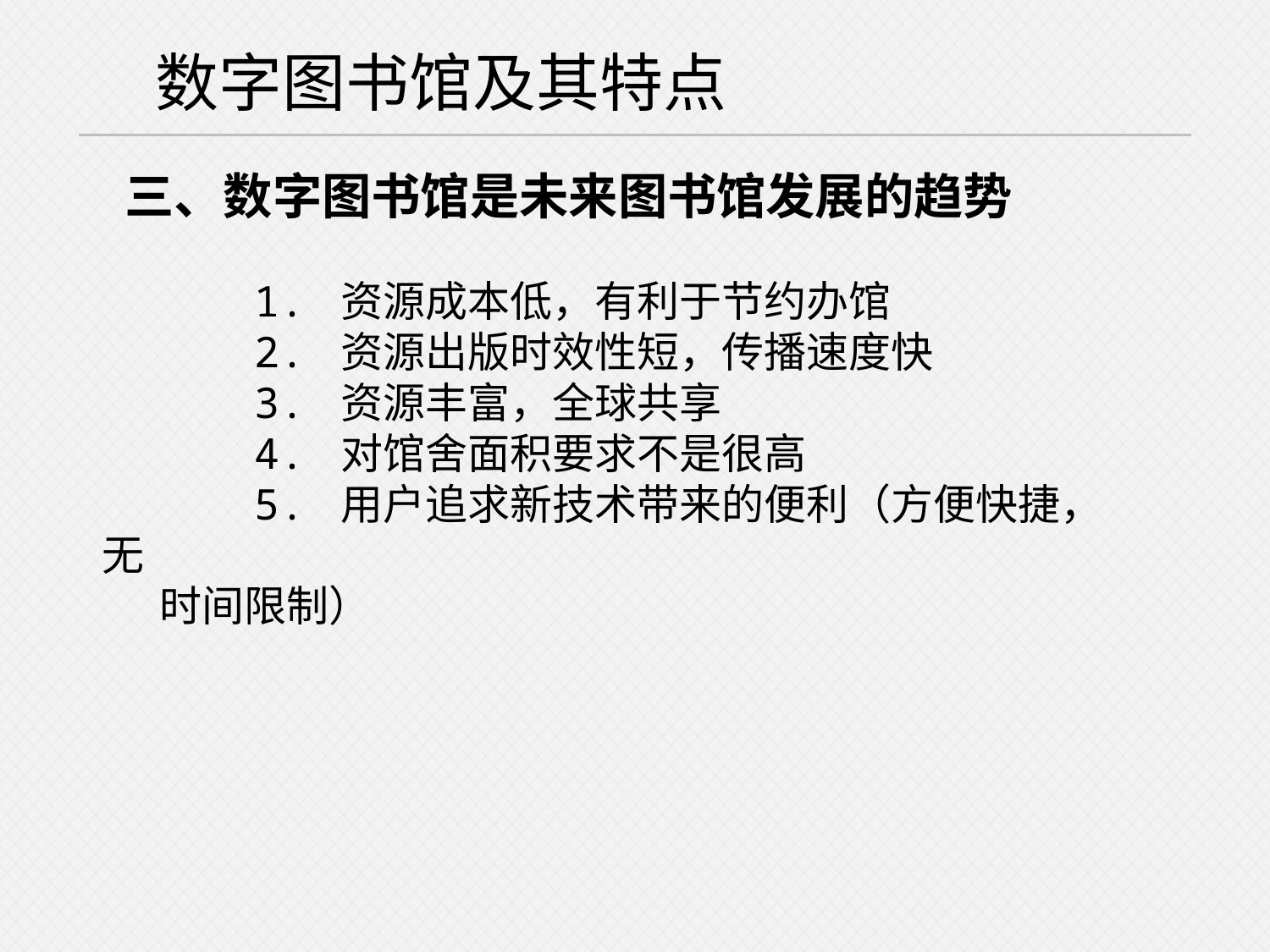

数字图书馆及其特点
 三、数字图书馆是未来图书馆发展的趋势

      1. 资源成本低，有利于节约办馆
      2. 资源出版时效性短，传播速度快
      3. 资源丰富，全球共享
      4. 对馆舍面积要求不是很高
      5. 用户追求新技术带来的便利（方便快捷，无
     时间限制）